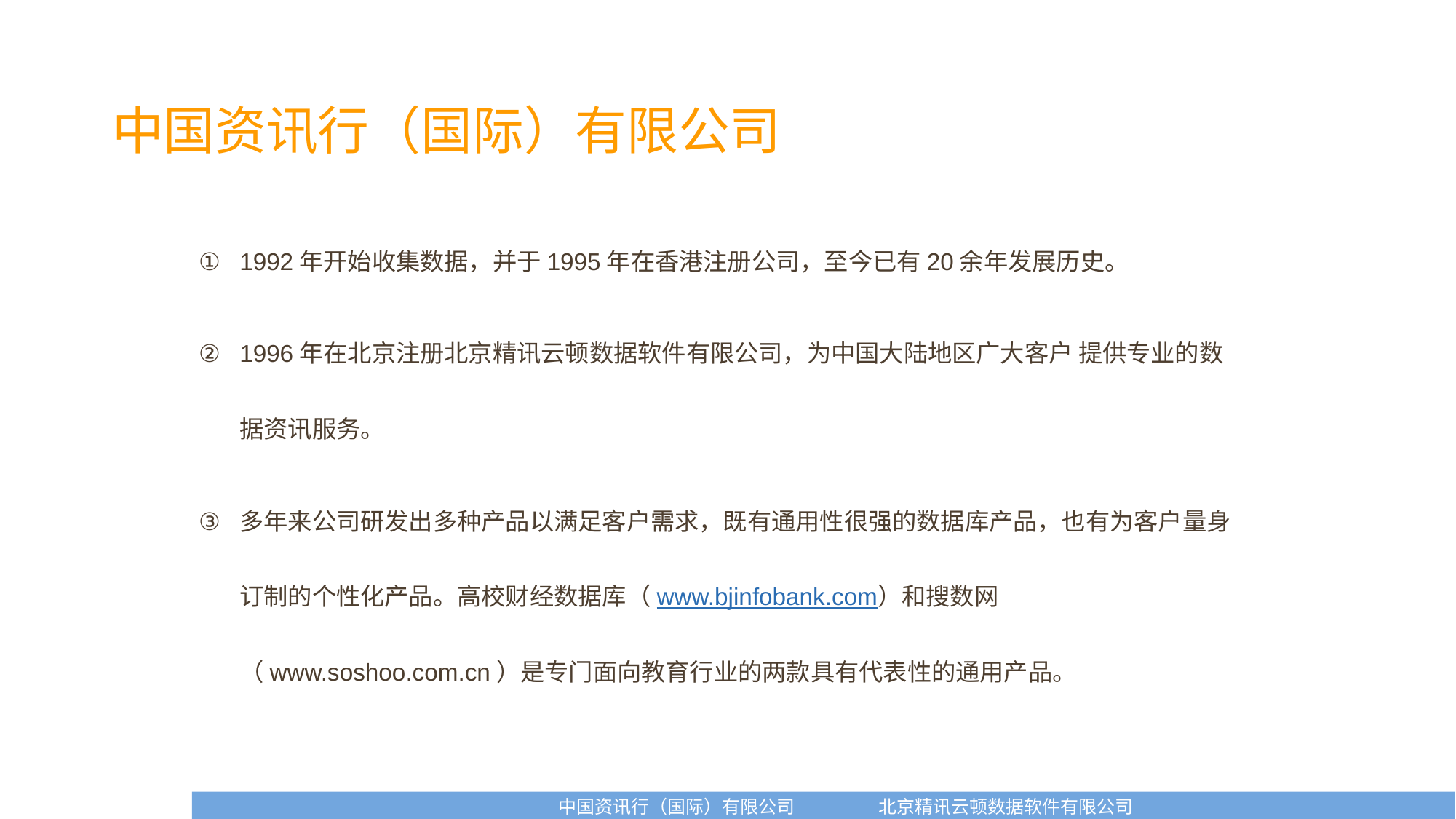

中国资讯行（国际）有限公司
1992年开始收集数据，并于1995年在香港注册公司，至今已有20余年发展历史。
1996年在北京注册北京精讯云顿数据软件有限公司，为中国大陆地区广大客户 提供专业的数据资讯服务。
多年来公司研发出多种产品以满足客户需求，既有通用性很强的数据库产品，也有为客户量身订制的个性化产品。高校财经数据库（www.bjinfobank.com）和搜数网（www.soshoo.com.cn）是专门面向教育行业的两款具有代表性的通用产品。